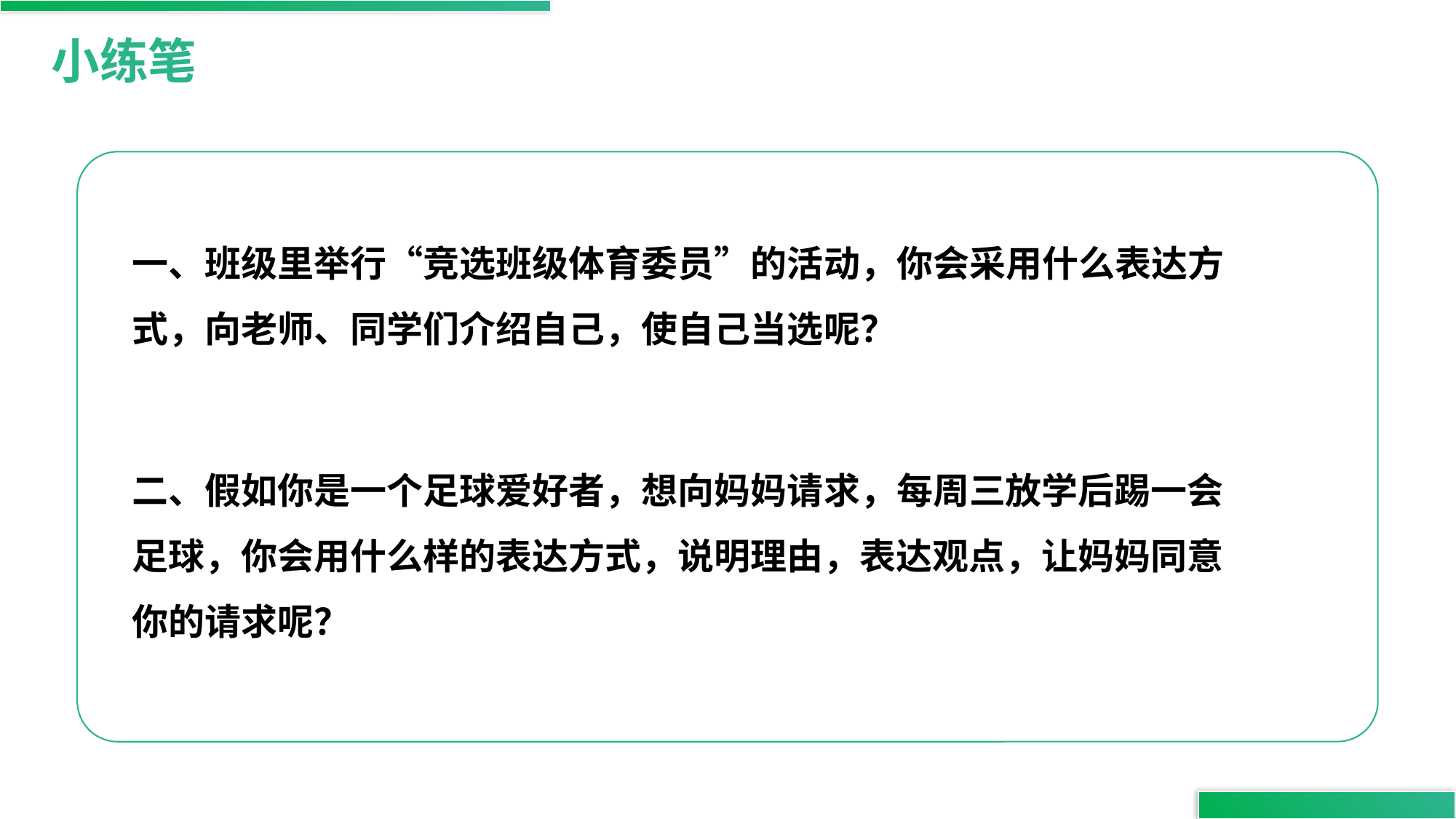

小练笔
一、班级里举行“竞选班级体育委员”的活动，你会采用什么表达方式，向老师、同学们介绍自己，使自己当选呢？

二、假如你是一个足球爱好者，想向妈妈请求，每周三放学后踢一会足球，你会用什么样的表达方式，说明理由，表达观点，让妈妈同意你的请求呢？